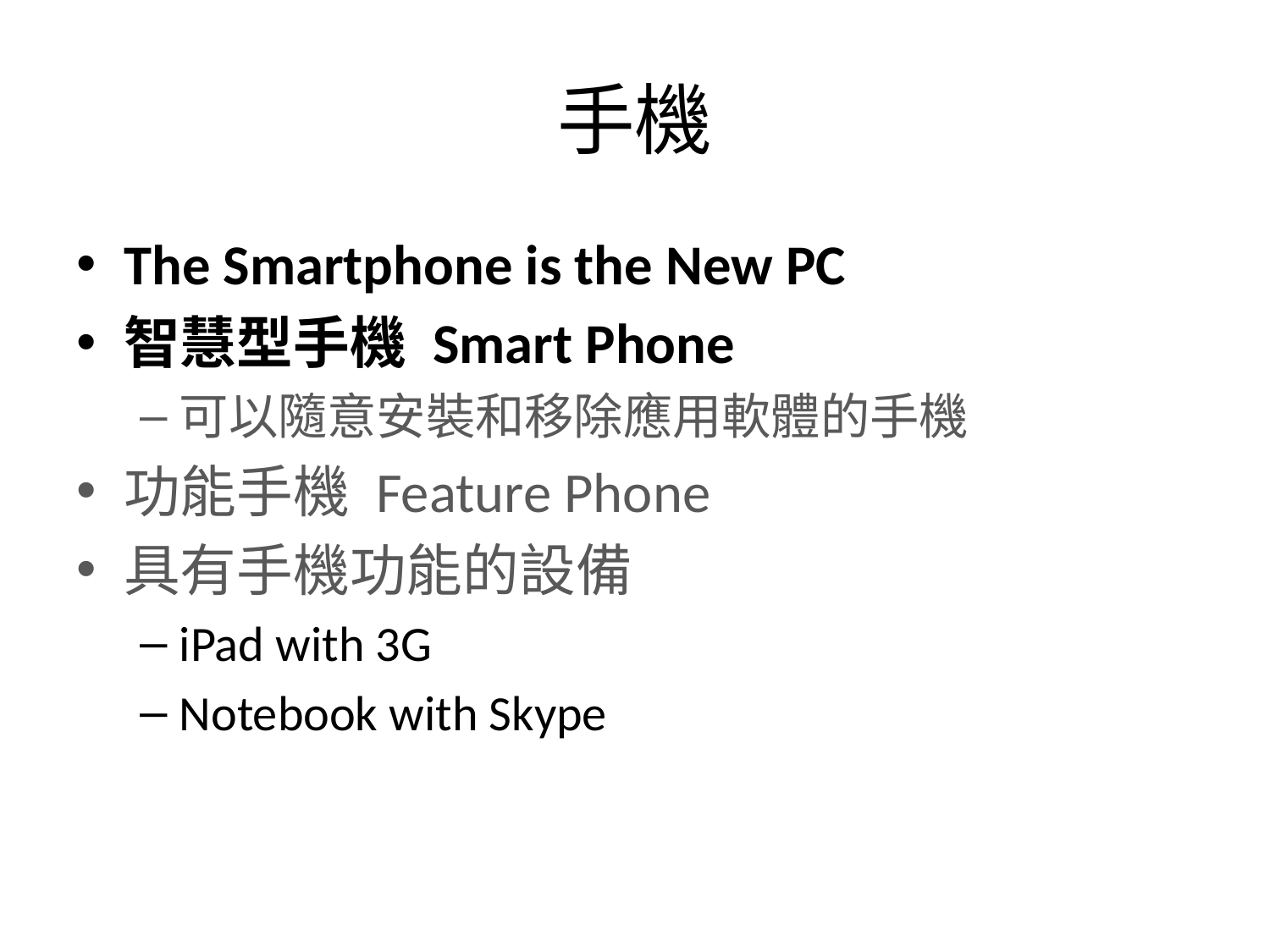

# 手機
The Smartphone is the New PC
智慧型手機 Smart Phone
可以隨意安裝和移除應用軟體的手機
功能手機 Feature Phone
具有手機功能的設備
iPad with 3G
Notebook with Skype